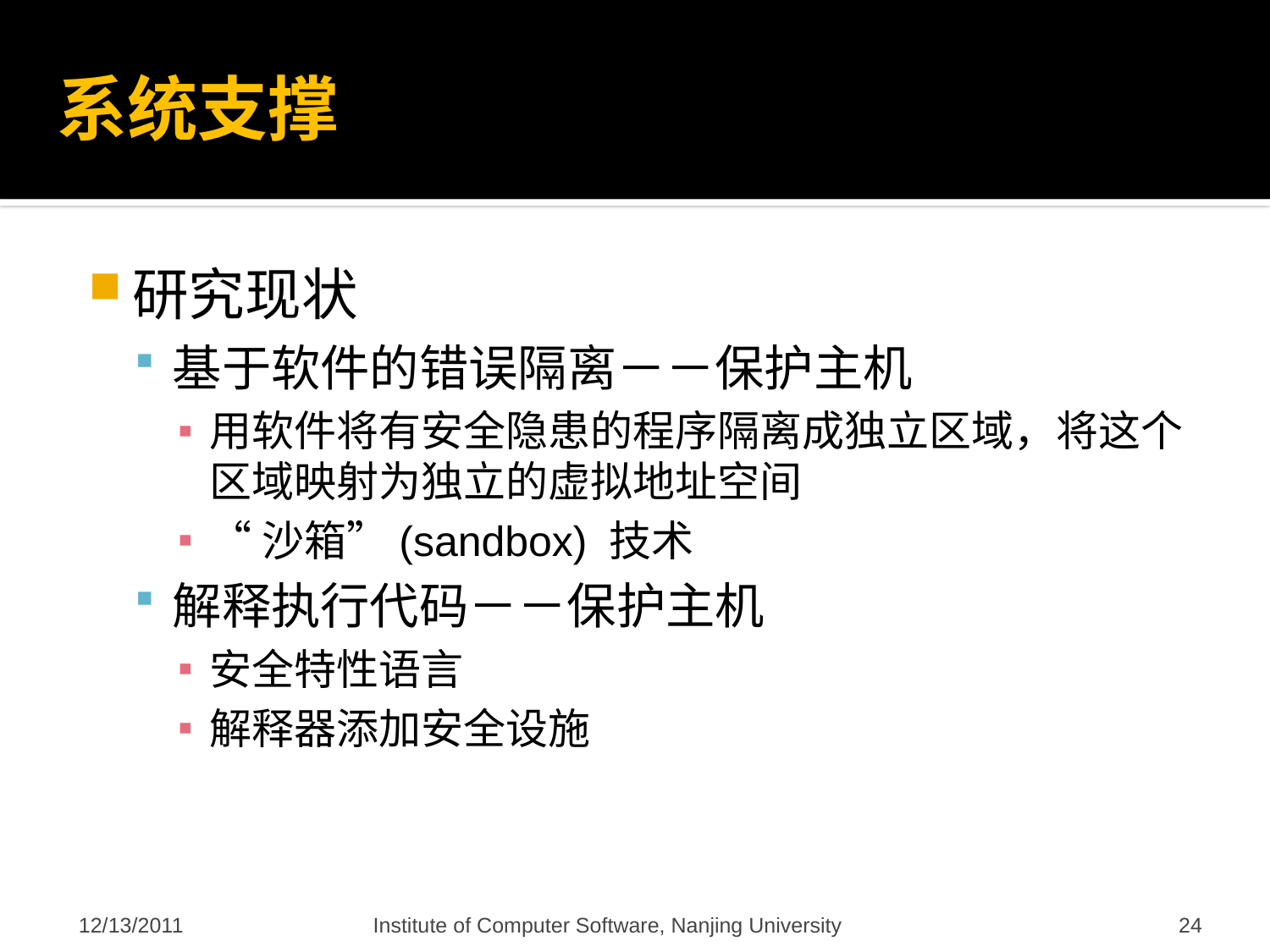

# 系统支撑研究现状
研究现状
基于软件的错误隔离－－保护主机
用软件将有安全隐患的程序隔离成独立区域，将这个区域映射为独立的虚拟地址空间
“沙箱”(sandbox) 技术
解释执行代码－－保护主机
安全特性语言
解释器添加安全设施
24
12/13/2011
Institute of Computer Software, Nanjing University
24